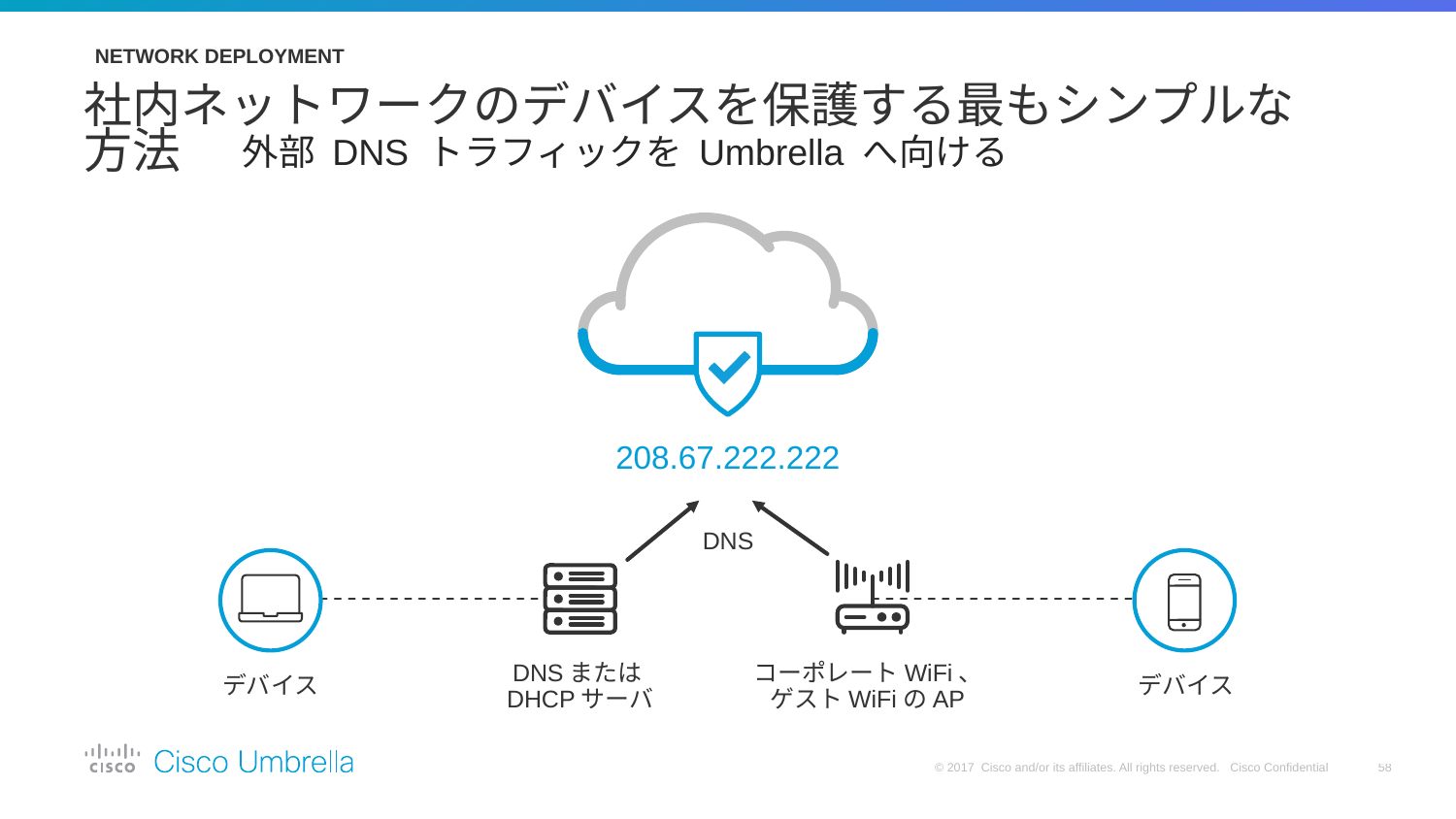

NETWORK DEPLOYMENT
# 社内ネットワークのデバイスを保護する最もシンプルな 方法
外部 DNS トラフィックを Umbrella へ向ける

208.67.222.222
DNS

デバイス
DNSまたは
DHCPサーバ
コーポレートWiFi、
ゲストWiFiのAP
デバイス